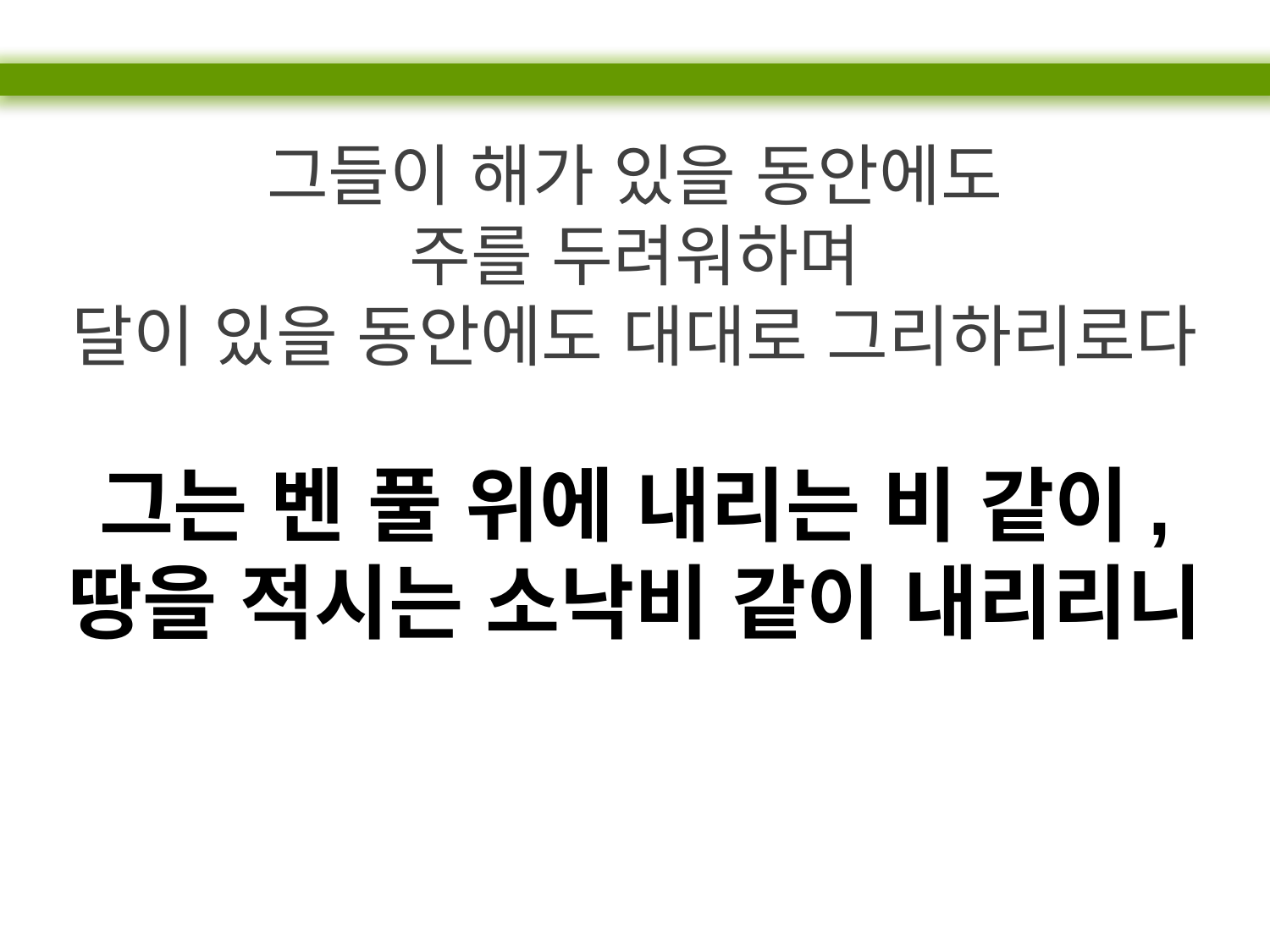

그들이 해가 있을 동안에도
주를 두려워하며
달이 있을 동안에도 대대로 그리하리로다
그는 벤 풀 위에 내리는 비 같이,
땅을 적시는 소낙비 같이 내리리니